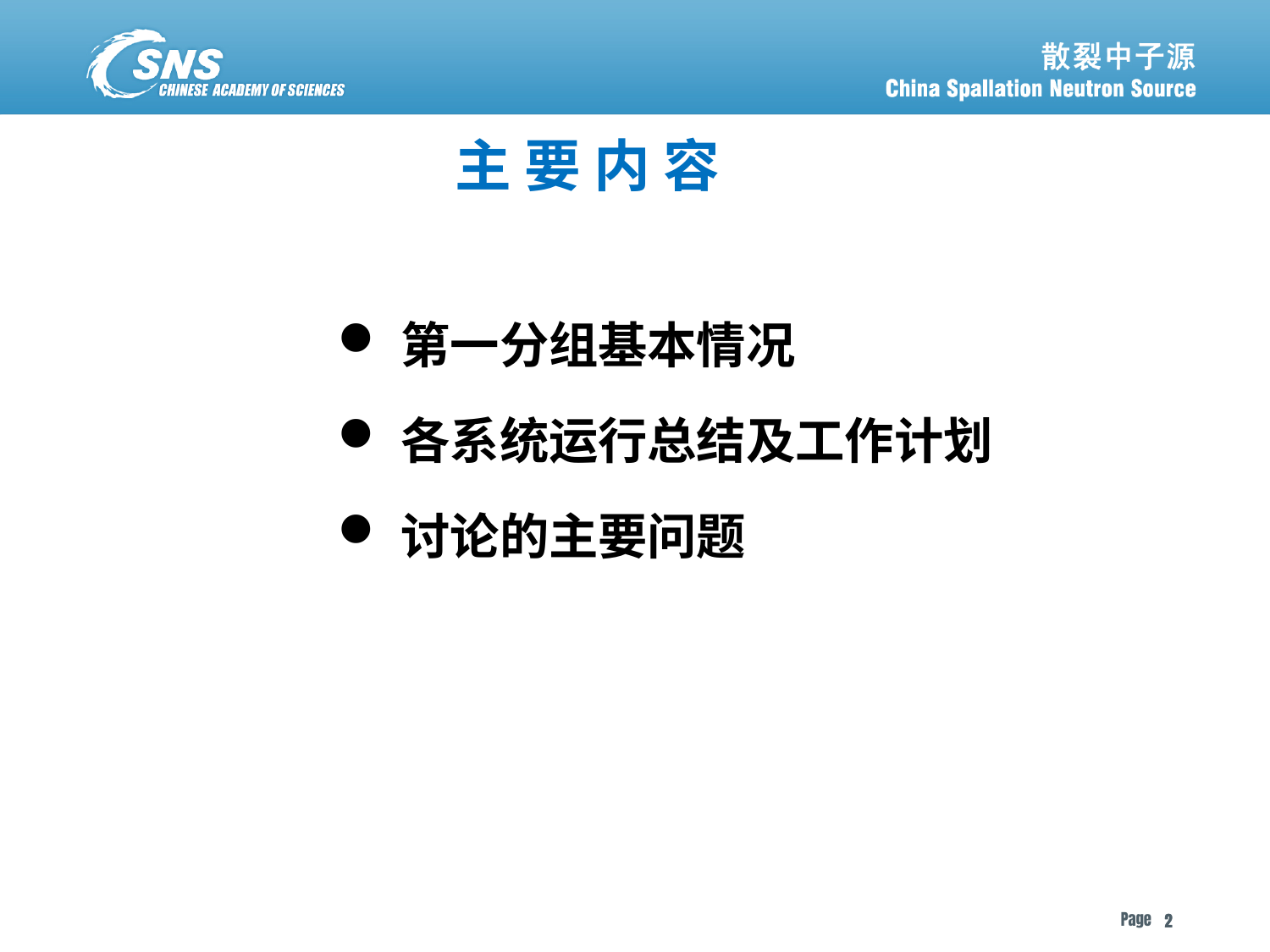

# 主 要 内 容
第一分组基本情况
各系统运行总结及工作计划
讨论的主要问题
2
2